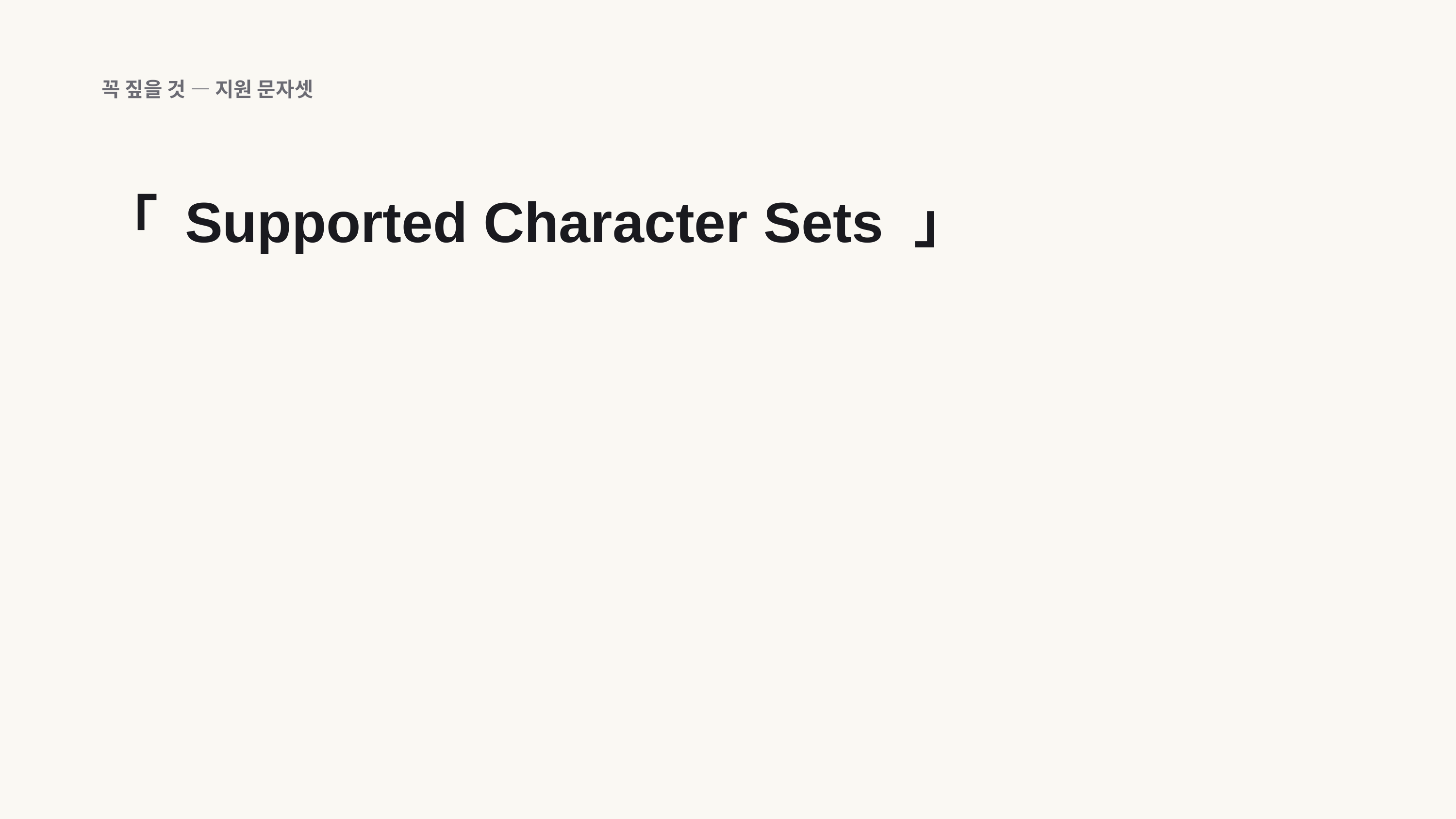

꼭 짚을 것 — 지원 문자셋
「 Supported Character Sets 」